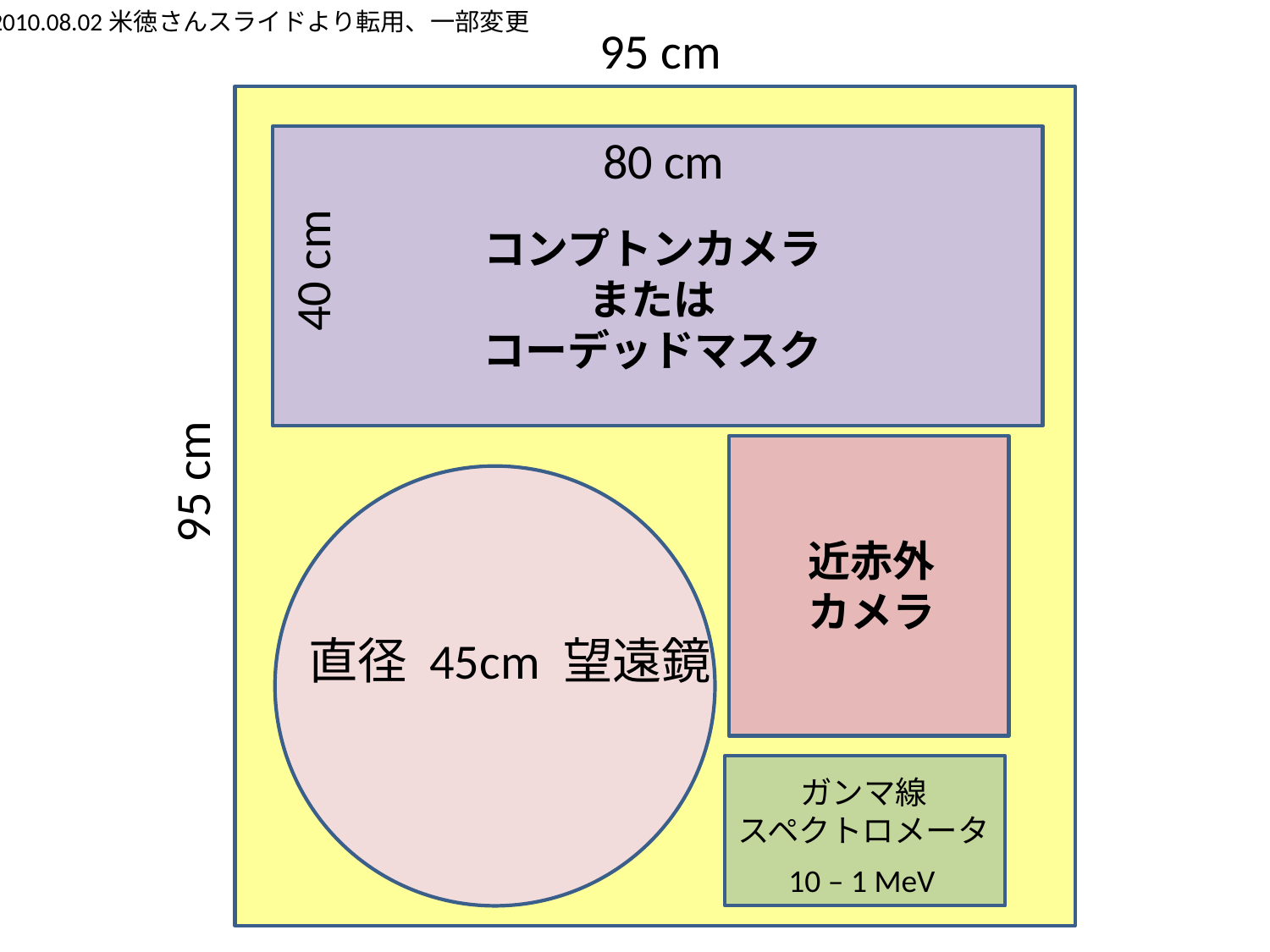

2010.08.02米徳さんスライドより転用、一部変更
95 cm

95 cm
80 cm

コンプトンカメラ
または
コーデッドマスク
40 cm

近赤外
カメラ
直径 45cm 望遠鏡

ガンマ線
スペクトロメータ
10 – 1 MeV